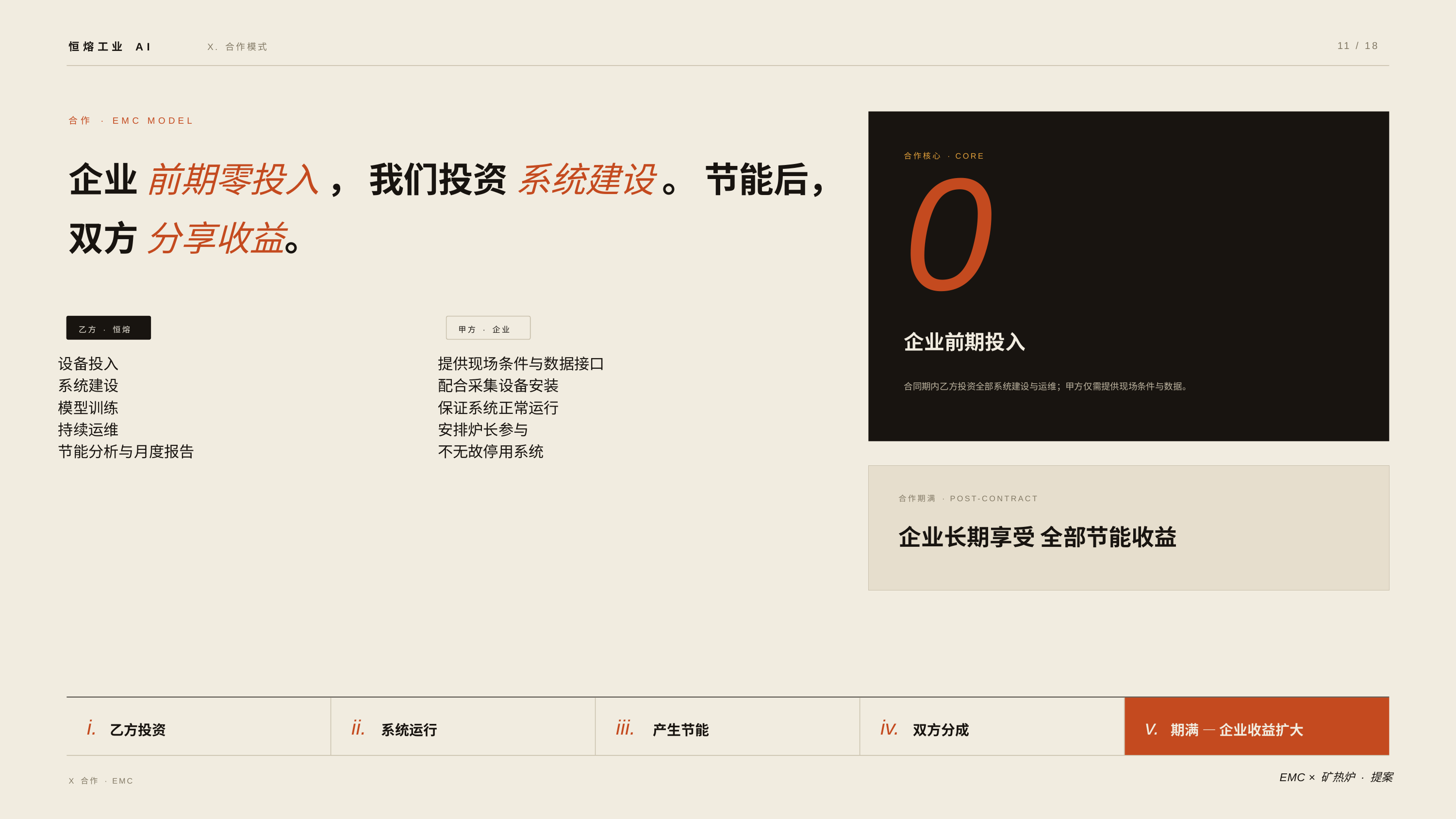

恒熔工业 AI
X. 合作模式
11 / 18

合作 · EMC MODEL

企业 前期零投入 ， 我们投资 系统建设 。 节能后，双方 分享收益。
合作核心 · CORE
0

企业前期投入
乙方 · 恒熔
甲方 · 企业
设备投入
系统建设
模型训练
持续运维
节能分析与月度报告
提供现场条件与数据接口
配合采集设备安装
保证系统正常运行
安排炉长参与
不无故停用系统
合同期内乙方投资全部系统建设与运维；甲方仅需提供现场条件与数据。

合作期满 · POST-CONTRACT
企业长期享受 全部节能收益

i.
ii.
iii.
iv.
v.
乙方投资
系统运行
产生节能
双方分成
期满 — 企业收益扩大

EMC × 矿热炉 · 提案
X 合作 · EMC